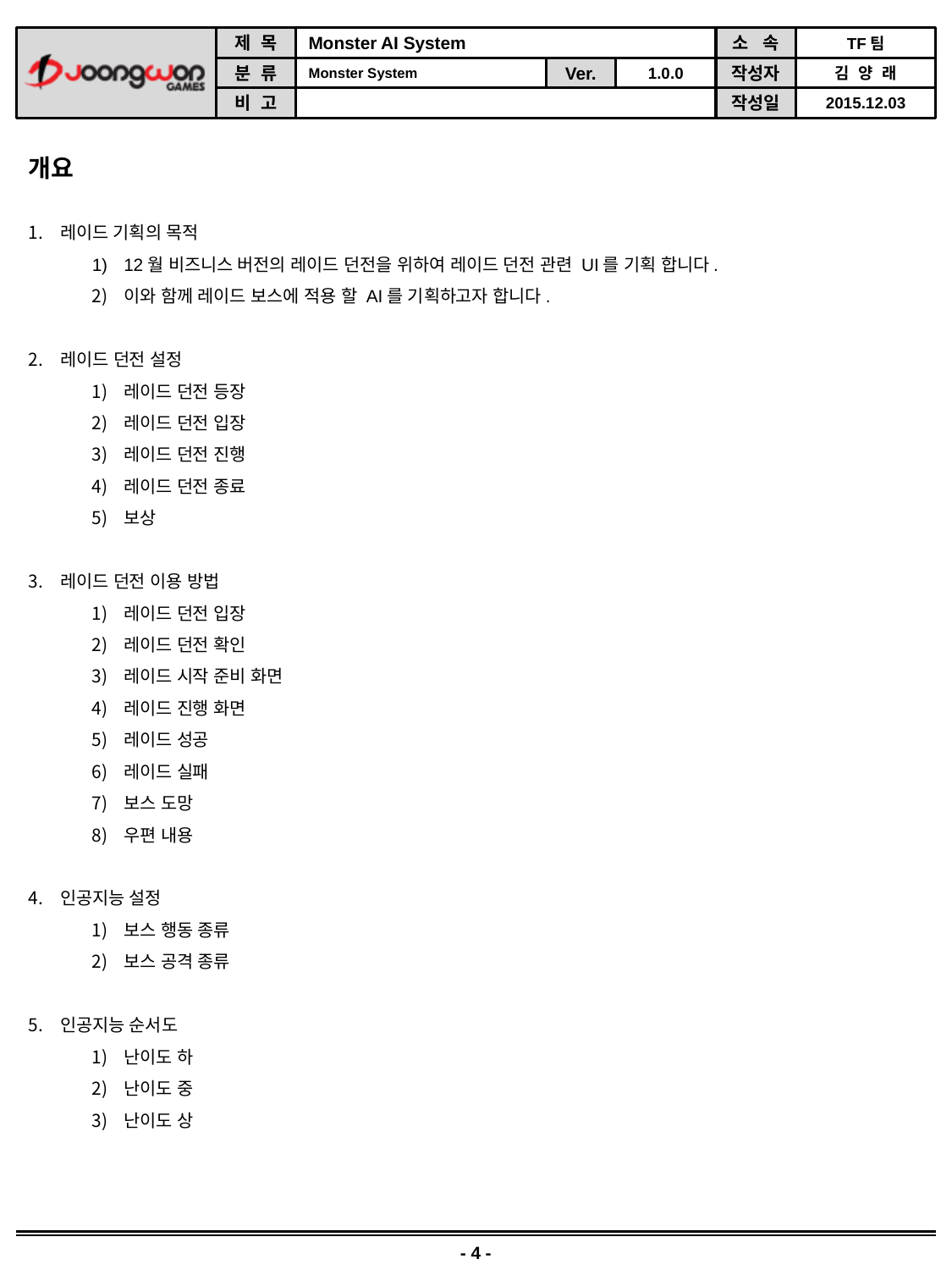

개요
레이드 기획의 목적
12월 비즈니스 버전의 레이드 던전을 위하여 레이드 던전 관련 UI를 기획 합니다.
이와 함께 레이드 보스에 적용 할 AI를 기획하고자 합니다.

레이드 던전 설정
레이드 던전 등장
레이드 던전 입장
레이드 던전 진행
레이드 던전 종료
보상

레이드 던전 이용 방법
레이드 던전 입장
레이드 던전 확인
레이드 시작 준비 화면
레이드 진행 화면
레이드 성공
레이드 실패
보스 도망
우편 내용

인공지능 설정
보스 행동 종류
보스 공격 종류

인공지능 순서도
난이도 하
난이도 중
난이도 상
- 4 -